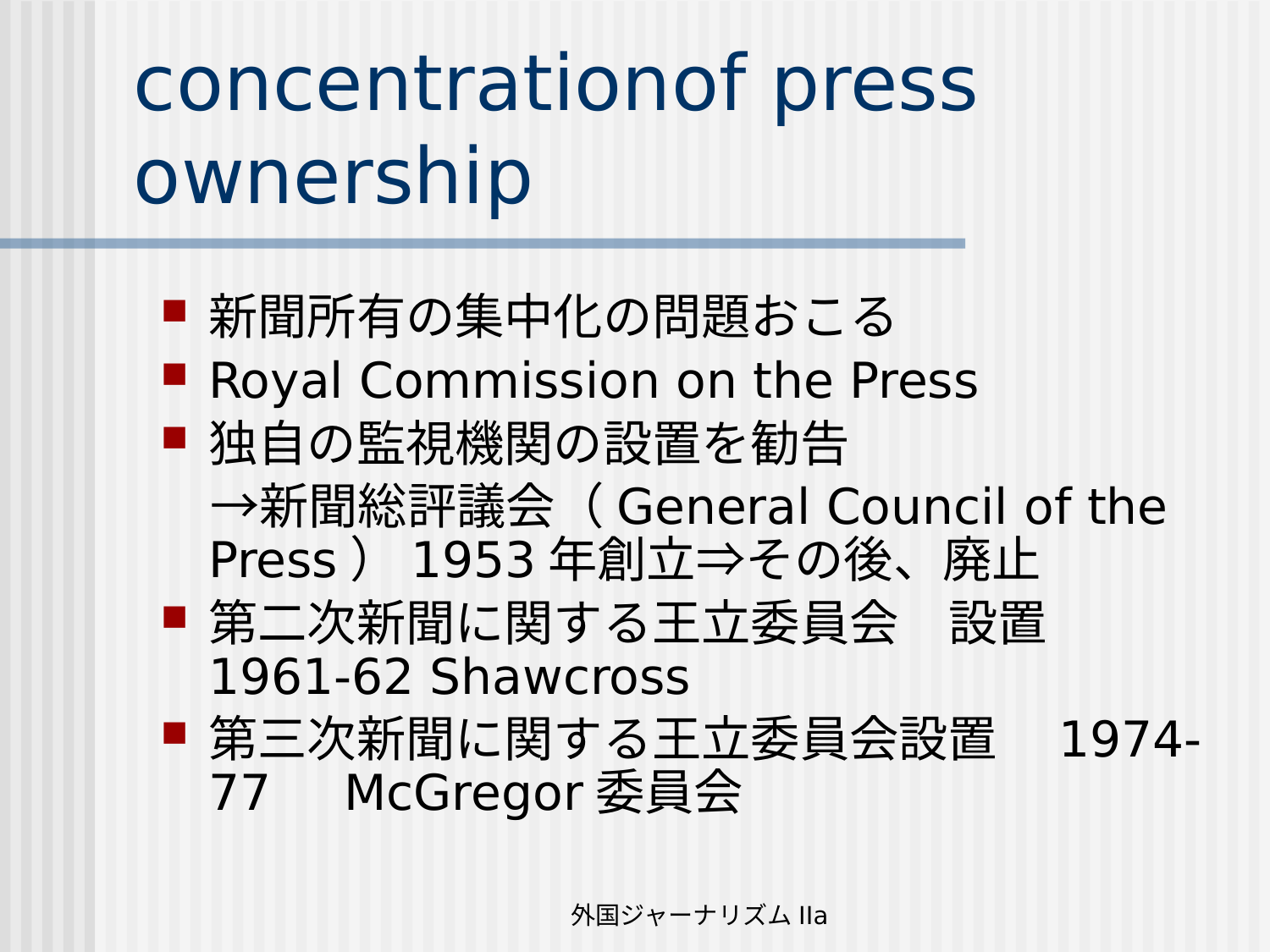

# concentrationof press ownership
新聞所有の集中化の問題おこる
Royal Commission on the Press
独自の監視機関の設置を勧告
　→新聞総評議会（General Council of the Press）1953年創立⇒その後、廃止
第二次新聞に関する王立委員会　設置　1961-62 Shawcross
第三次新聞に関する王立委員会設置　1974-77　McGregor委員会
外国ジャーナリズムIIa